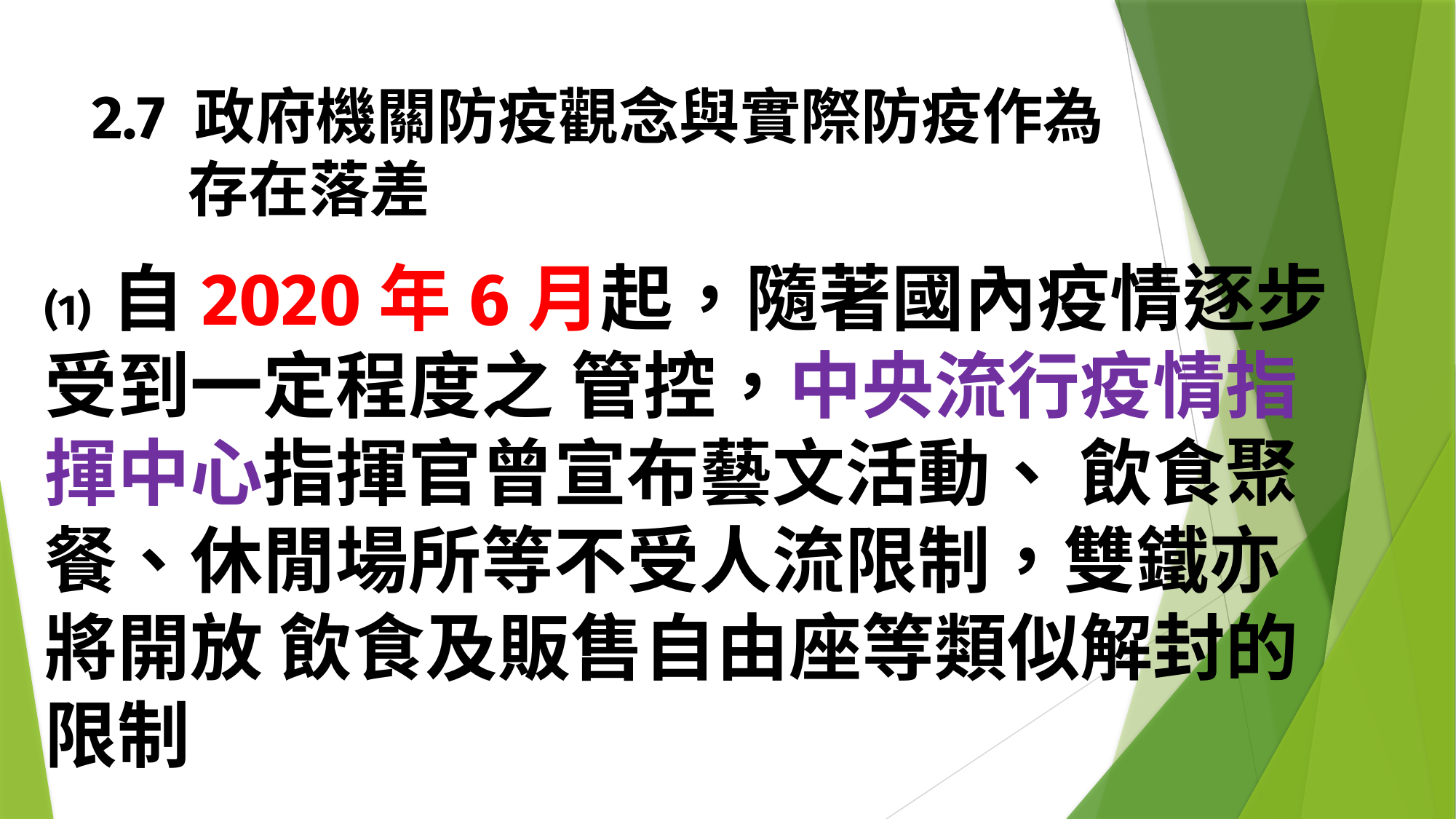

# 2.7 政府機關防疫觀念與實際防疫作為 存在落差
(1) 自2020年6月起，隨著國內疫情逐步受到一定程度之 管控，中央流行疫情指揮中心指揮官曾宣布藝文活動、 飲食聚餐、休閒場所等不受人流限制，雙鐵亦將開放 飲食及販售自由座等類似解封的限制